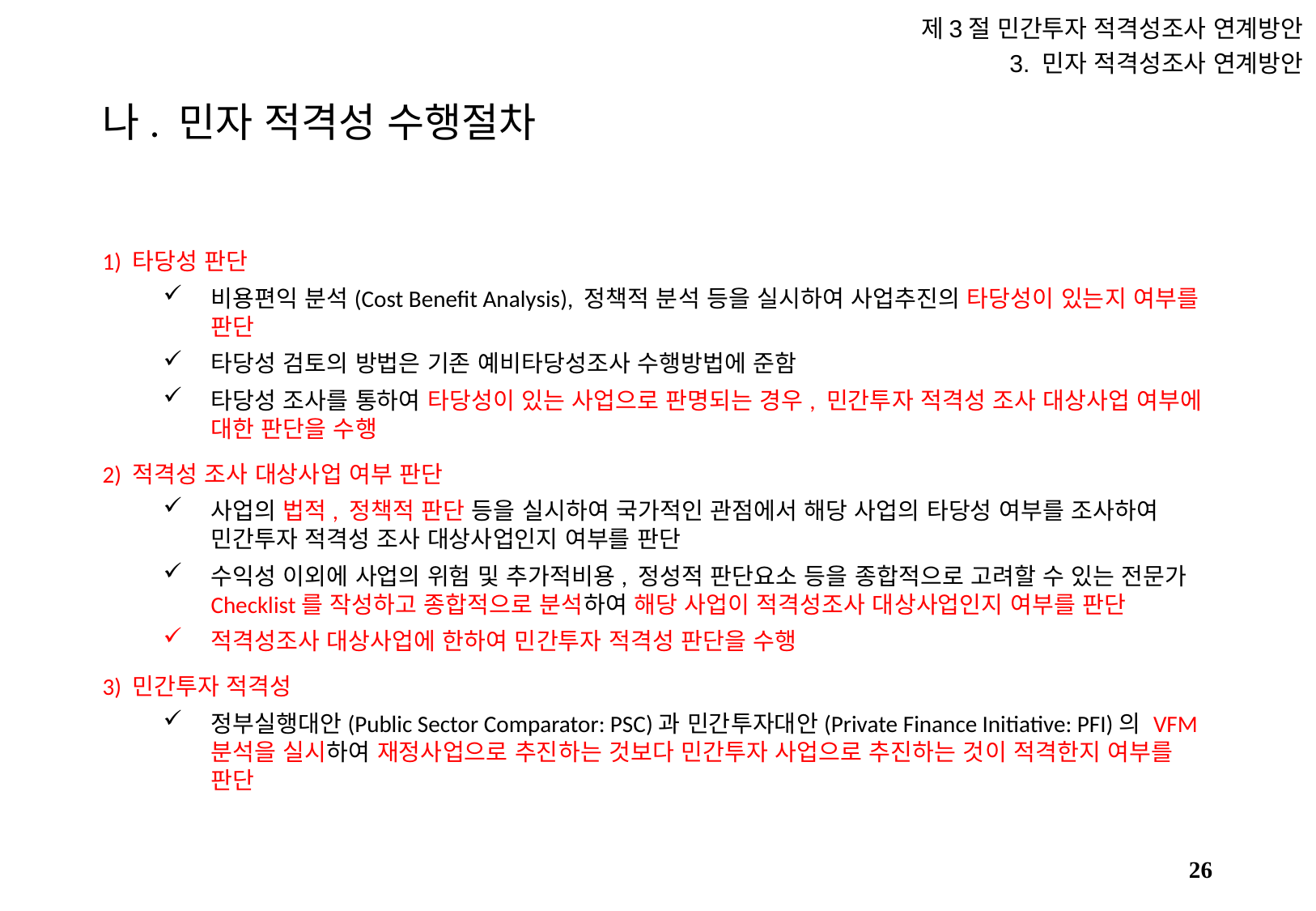

제3절 민간투자 적격성조사 연계방안
3. 민자 적격성조사 연계방안
# 나. 민자 적격성 수행절차
1) 타당성 판단
비용편익 분석(Cost Benefit Analysis), 정책적 분석 등을 실시하여 사업추진의 타당성이 있는지 여부를 판단
타당성 검토의 방법은 기존 예비타당성조사 수행방법에 준함
타당성 조사를 통하여 타당성이 있는 사업으로 판명되는 경우, 민간투자 적격성 조사 대상사업 여부에 대한 판단을 수행
2) 적격성 조사 대상사업 여부 판단
사업의 법적, 정책적 판단 등을 실시하여 국가적인 관점에서 해당 사업의 타당성 여부를 조사하여 민간투자 적격성 조사 대상사업인지 여부를 판단
수익성 이외에 사업의 위험 및 추가적비용, 정성적 판단요소 등을 종합적으로 고려할 수 있는 전문가 Checklist를 작성하고 종합적으로 분석하여 해당 사업이 적격성조사 대상사업인지 여부를 판단
적격성조사 대상사업에 한하여 민간투자 적격성 판단을 수행
3) 민간투자 적격성
정부실행대안(Public Sector Comparator: PSC)과 민간투자대안(Private Finance Initiative: PFI)의 VFM 분석을 실시하여 재정사업으로 추진하는 것보다 민간투자 사업으로 추진하는 것이 적격한지 여부를 판단
26